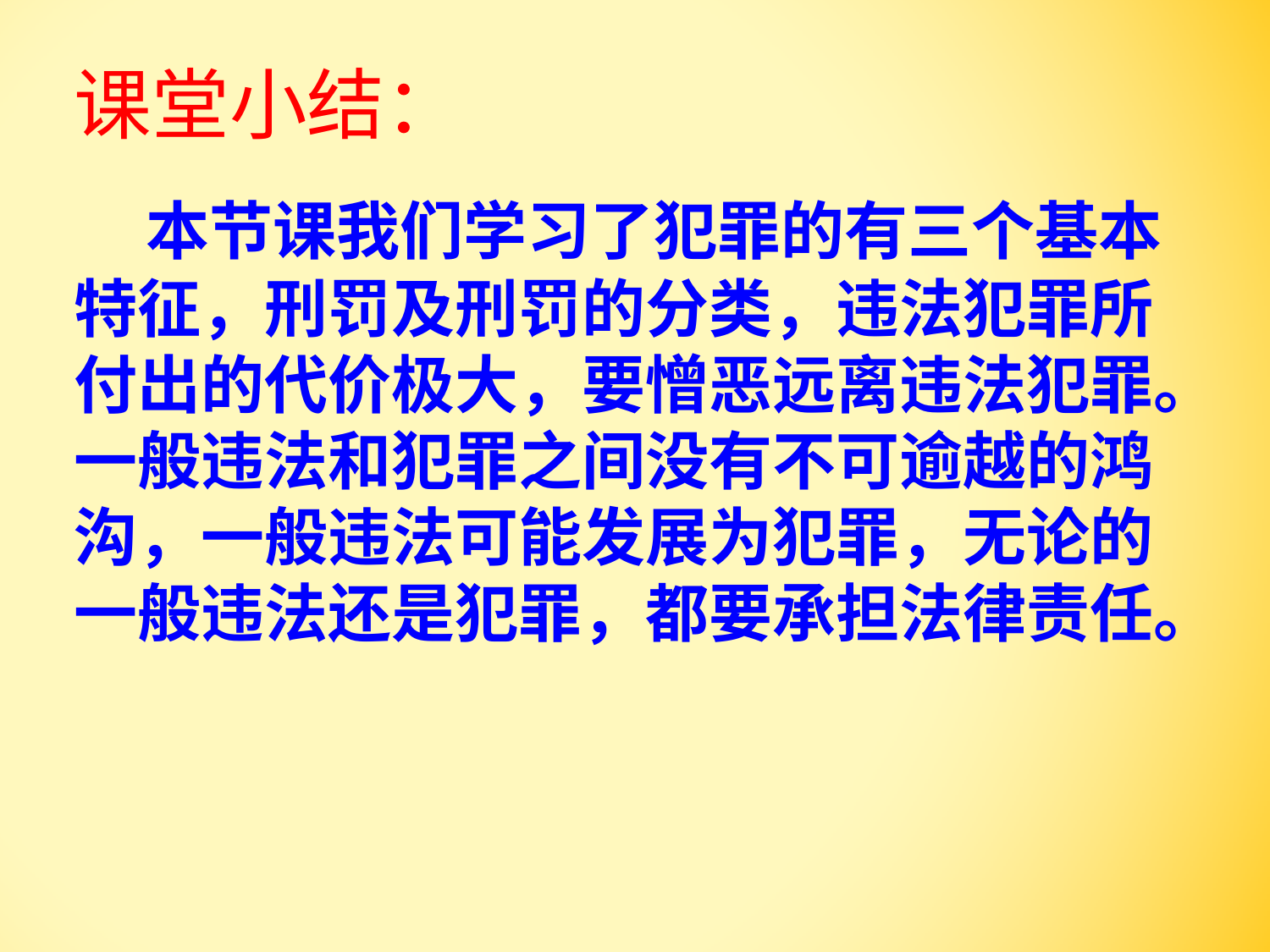

课堂小结：
    本节课我们学习了犯罪的有三个基本特征，刑罚及刑罚的分类，违法犯罪所付出的代价极大，要憎恶远离违法犯罪。一般违法和犯罪之间没有不可逾越的鸿沟，一般违法可能发展为犯罪，无论的一般违法还是犯罪，都要承担法律责任。